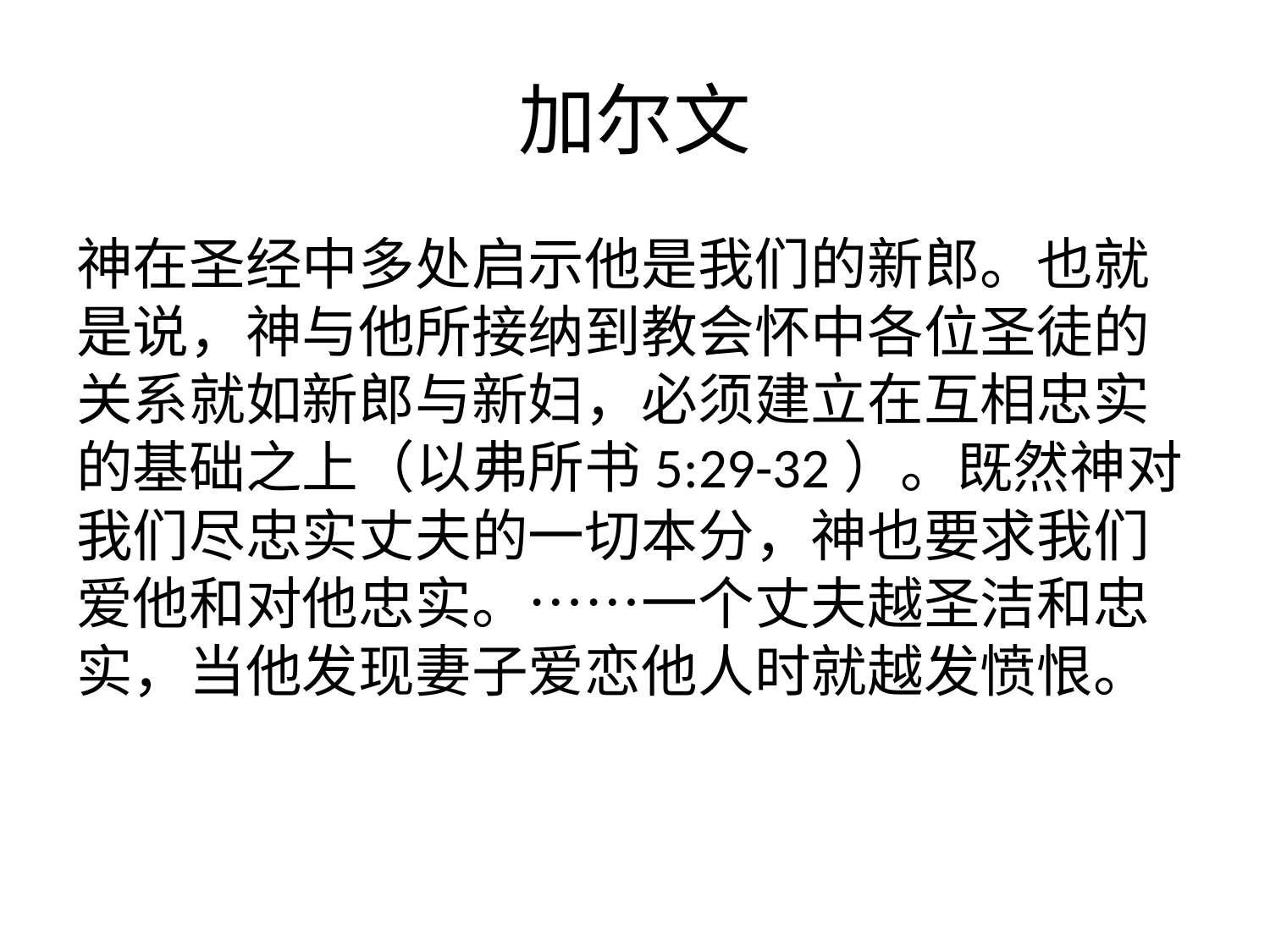

# 加尔文
神在圣经中多处启示他是我们的新郎。也就是说，神与他所接纳到教会怀中各位圣徒的关系就如新郎与新妇，必须建立在互相忠实的基础之上（以弗所书5:29-32）。既然神对我们尽忠实丈夫的一切本分，神也要求我们爱他和对他忠实。……一个丈夫越圣洁和忠实，当他发现妻子爱恋他人时就越发愤恨。